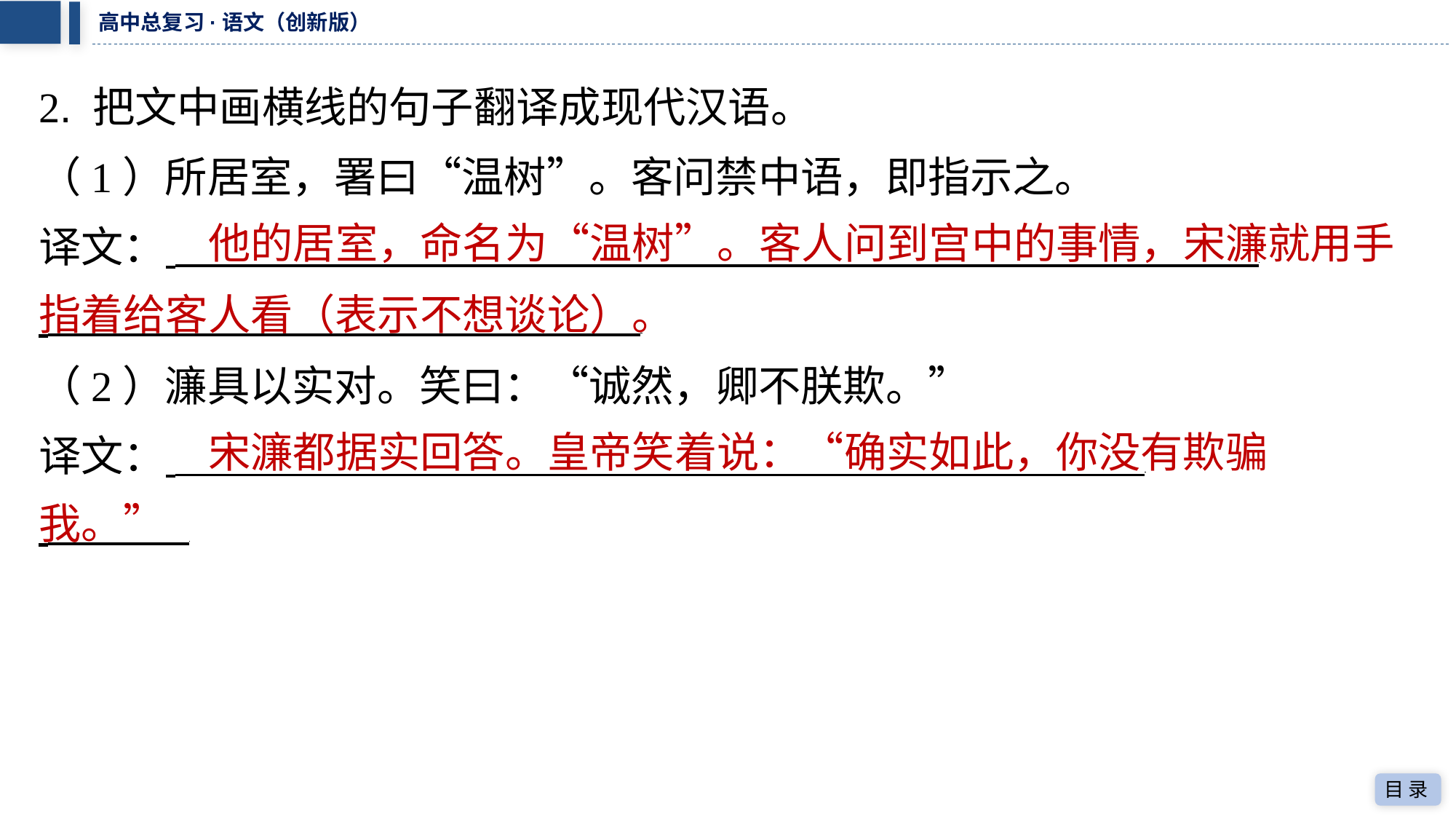

2. 把文中画横线的句子翻译成现代汉语。
（1）所居室，署曰“温树”。客问禁中语，即指示之。
他的居室，命名为“温树”。客人问到宫中的事情，宋濂就用手
译文：                                                                                                                                                                   ⁠
                                                                                          ⁠
指着给客人看（表示不想谈论）。
（2）濂具以实对。笑曰：“诚然，卿不朕欺。”
宋濂都据实回答。皇帝笑着说：“确实如此，你没有欺骗
译文：                                                                                                                                                  ⁠
                       ⁠
我。”